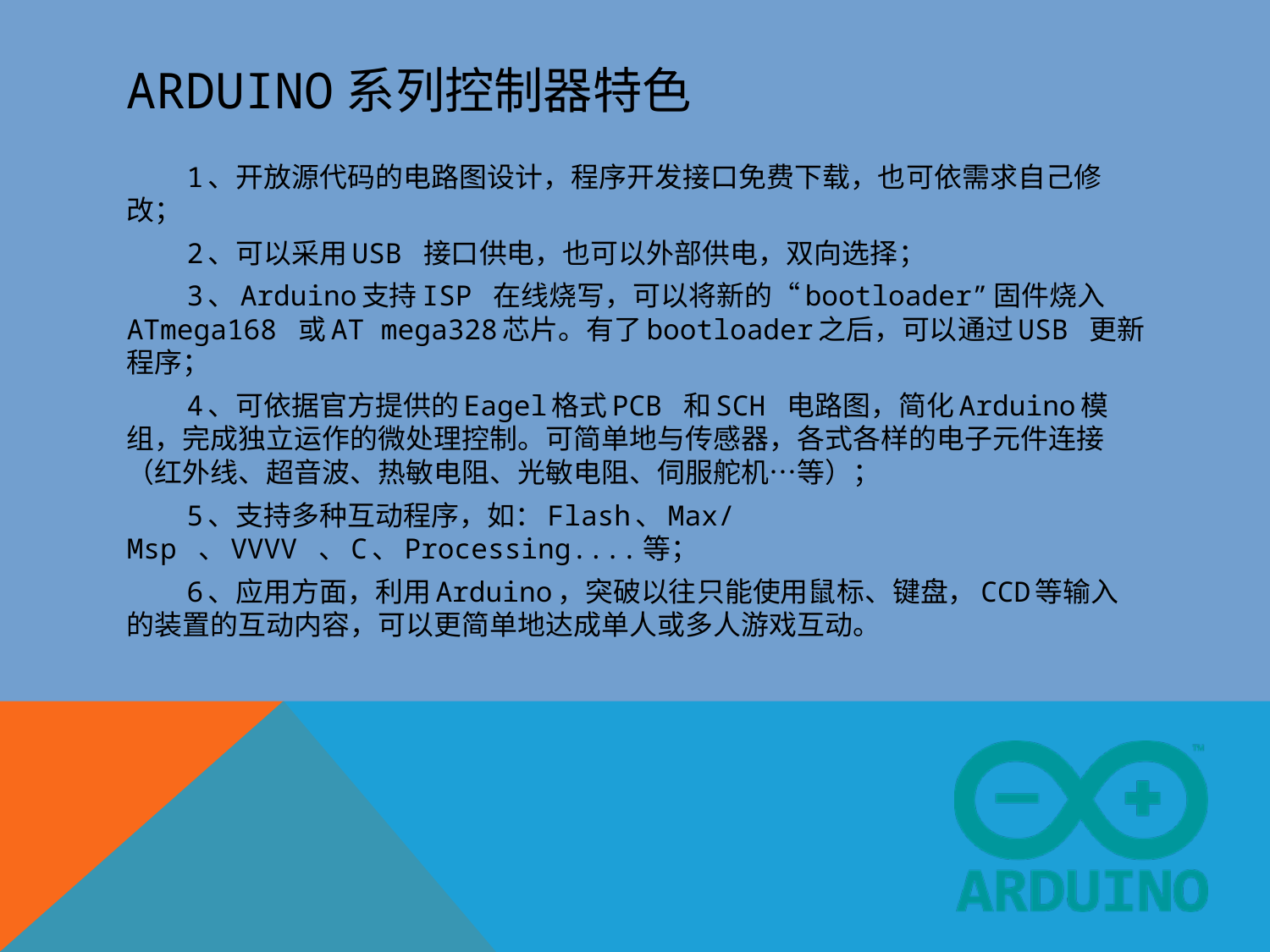

# Arduino系列控制器特色
1、开放源代码的电路图设计，程序开发接口免费下载，也可依需求自己修改；
2、可以采用USB 接口供电，也可以外部供电，双向选择；
3、Arduino支持ISP 在线烧写，可以将新的“bootloader”固件烧入 ATmega168 或AT mega328芯片。有了bootloader之后，可以通过USB 更新程序；
4、可依据官方提供的Eagel格式PCB 和SCH 电路图，简化Arduino模组，完成独立运作的微处理控制。可简单地与传感器，各式各样的电子元件连接（红外线、超音波、热敏电阻、光敏电阻、伺服舵机…等）；
5、支持多种互动程序，如：Flash、Max/Msp 、VVVV 、C、Processing....等；
6、应用方面，利用Arduino，突破以往只能使用鼠标、键盘，CCD等输入的装置的互动内容，可以更简单地达成单人或多人游戏互动。